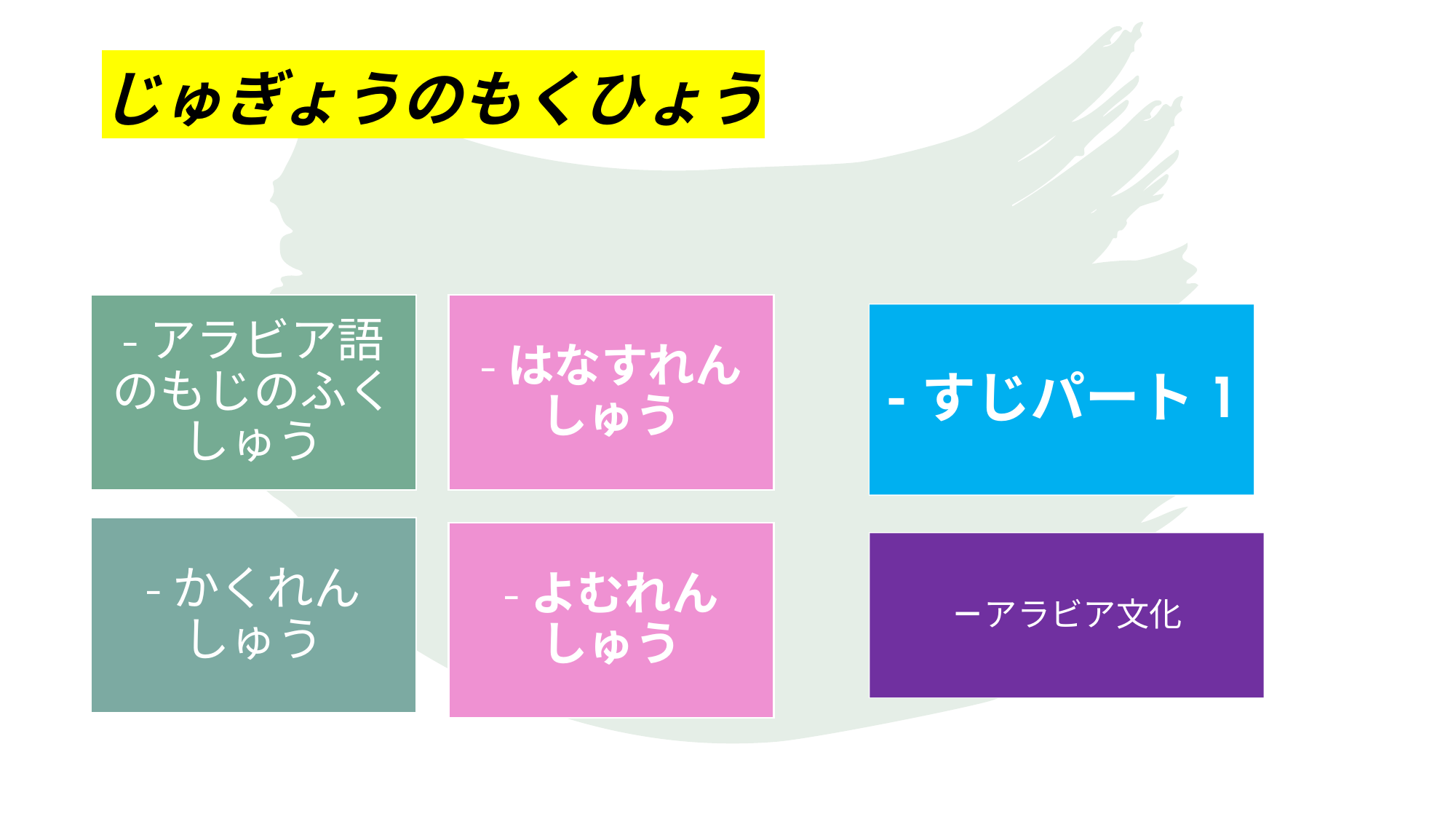

# じゅぎょうのもくひょう
-アラビア語のもじのふくしゅう
-はなすれんしゅう
-かくれんしゅう
-よむれんしゅう

-すじパート1

－アラビア文化